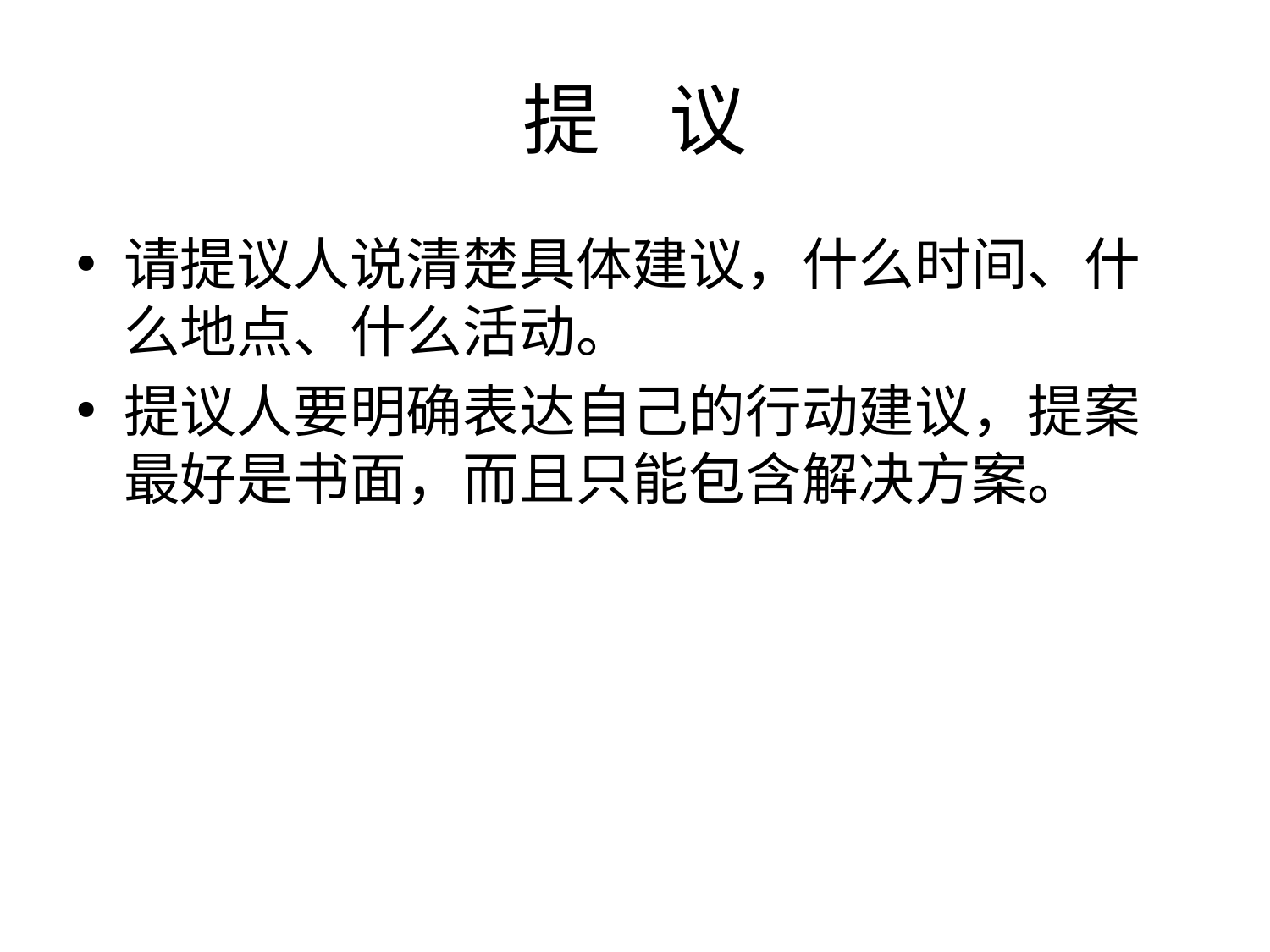

# 提    议
请提议人说清楚具体建议，什么时间、什么地点、什么活动。
提议人要明确表达自己的行动建议，提案最好是书面，而且只能包含解决方案。